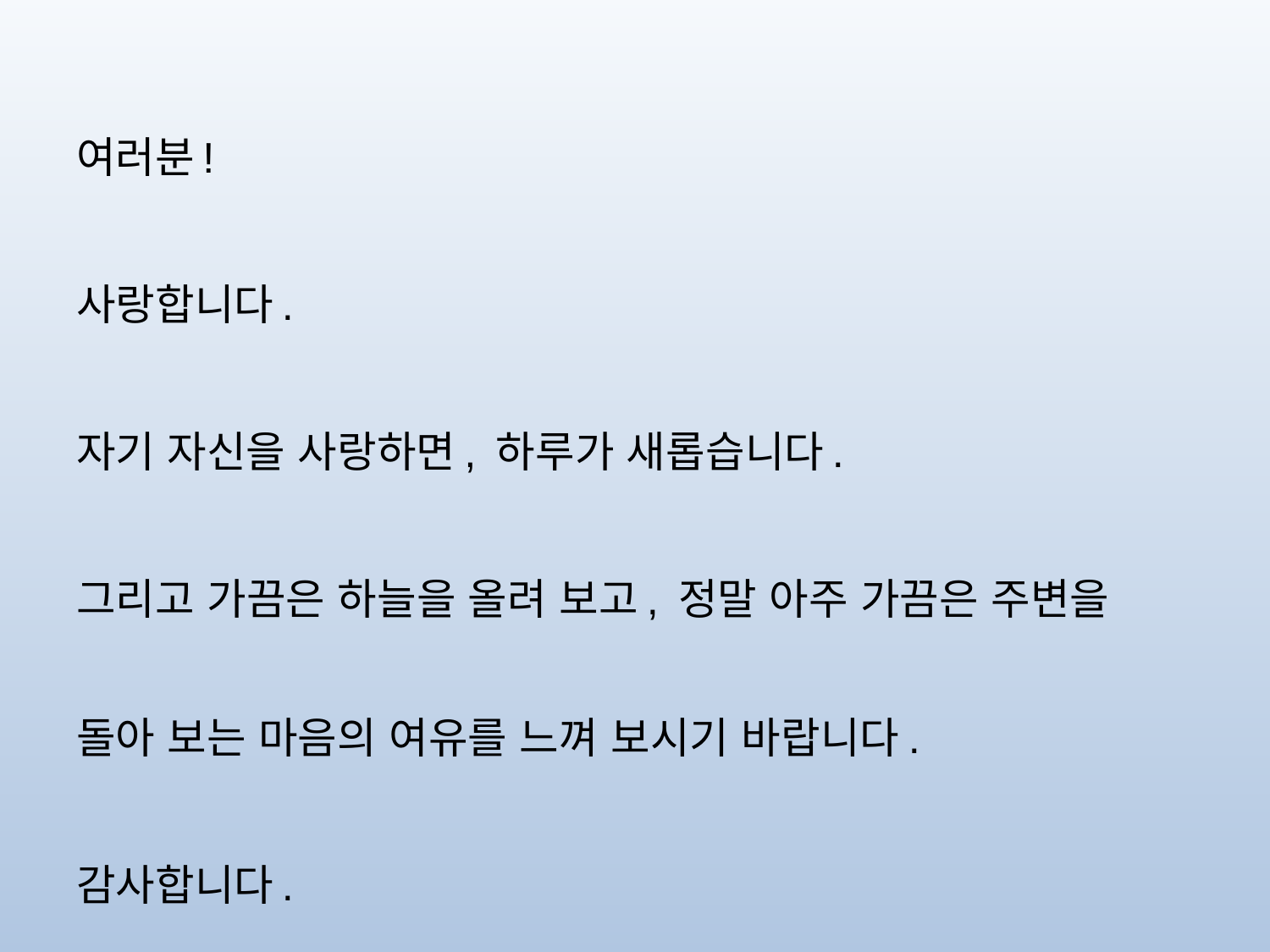

여러분!
사랑합니다.
자기 자신을 사랑하면, 하루가 새롭습니다.
그리고 가끔은 하늘을 올려 보고, 정말 아주 가끔은 주변을 돌아 보는 마음의 여유를 느껴 보시기 바랍니다.
감사합니다.